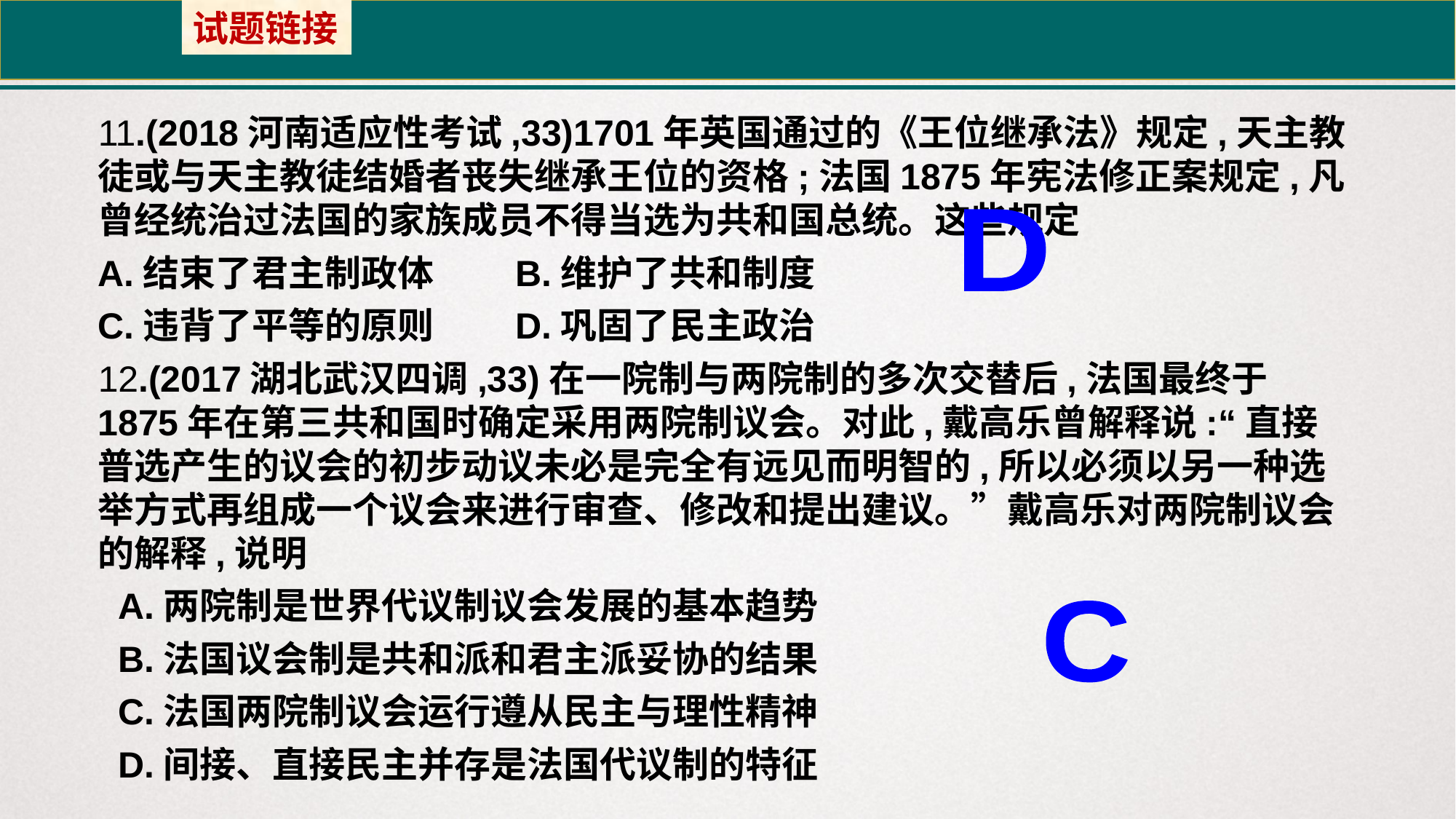

试题链接
11.(2018河南适应性考试,33)1701年英国通过的《王位继承法》规定,天主教徒或与天主教徒结婚者丧失继承王位的资格;法国1875年宪法修正案规定,凡曾经统治过法国的家族成员不得当选为共和国总统。这些规定
A.结束了君主制政体　　B.维护了共和制度
C.违背了平等的原则　　D.巩固了民主政治
12.(2017湖北武汉四调,33)在一院制与两院制的多次交替后,法国最终于1875年在第三共和国时确定采用两院制议会。对此,戴高乐曾解释说:“直接普选产生的议会的初步动议未必是完全有远见而明智的,所以必须以另一种选举方式再组成一个议会来进行审查、修改和提出建议。”戴高乐对两院制议会的解释,说明
  A.两院制是世界代议制议会发展的基本趋势
  B.法国议会制是共和派和君主派妥协的结果
  C.法国两院制议会运行遵从民主与理性精神
  D.间接、直接民主并存是法国代议制的特征
D

C